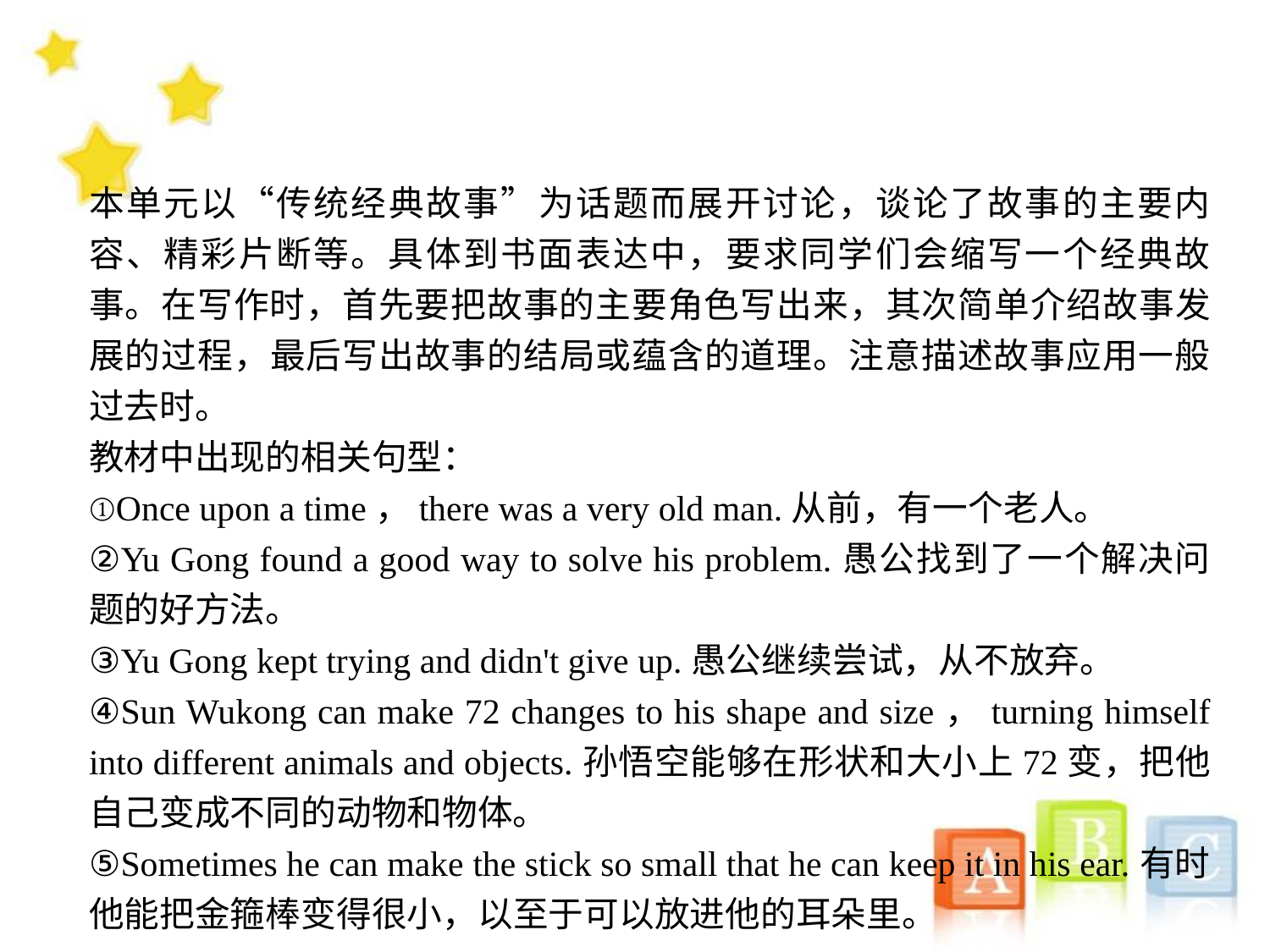

本单元以“传统经典故事”为话题而展开讨论，谈论了故事的主要内容、精彩片断等。具体到书面表达中，要求同学们会缩写一个经典故事。在写作时，首先要把故事的主要角色写出来，其次简单介绍故事发展的过程，最后写出故事的结局或蕴含的道理。注意描述故事应用一般过去时。
教材中出现的相关句型：
①Once upon a time，there was a very old man.从前，有一个老人。
②Yu Gong found a good way to solve his problem.愚公找到了一个解决问题的好方法。
③Yu Gong kept trying and didn't give up.愚公继续尝试，从不放弃。
④Sun Wukong can make 72 changes to his shape and size，turning himself into different animals and objects.孙悟空能够在形状和大小上72变，把他自己变成不同的动物和物体。
⑤Sometimes he can make the stick so small that he can keep it in his ear.有时他能把金箍棒变得很小，以至于可以放进他的耳朵里。